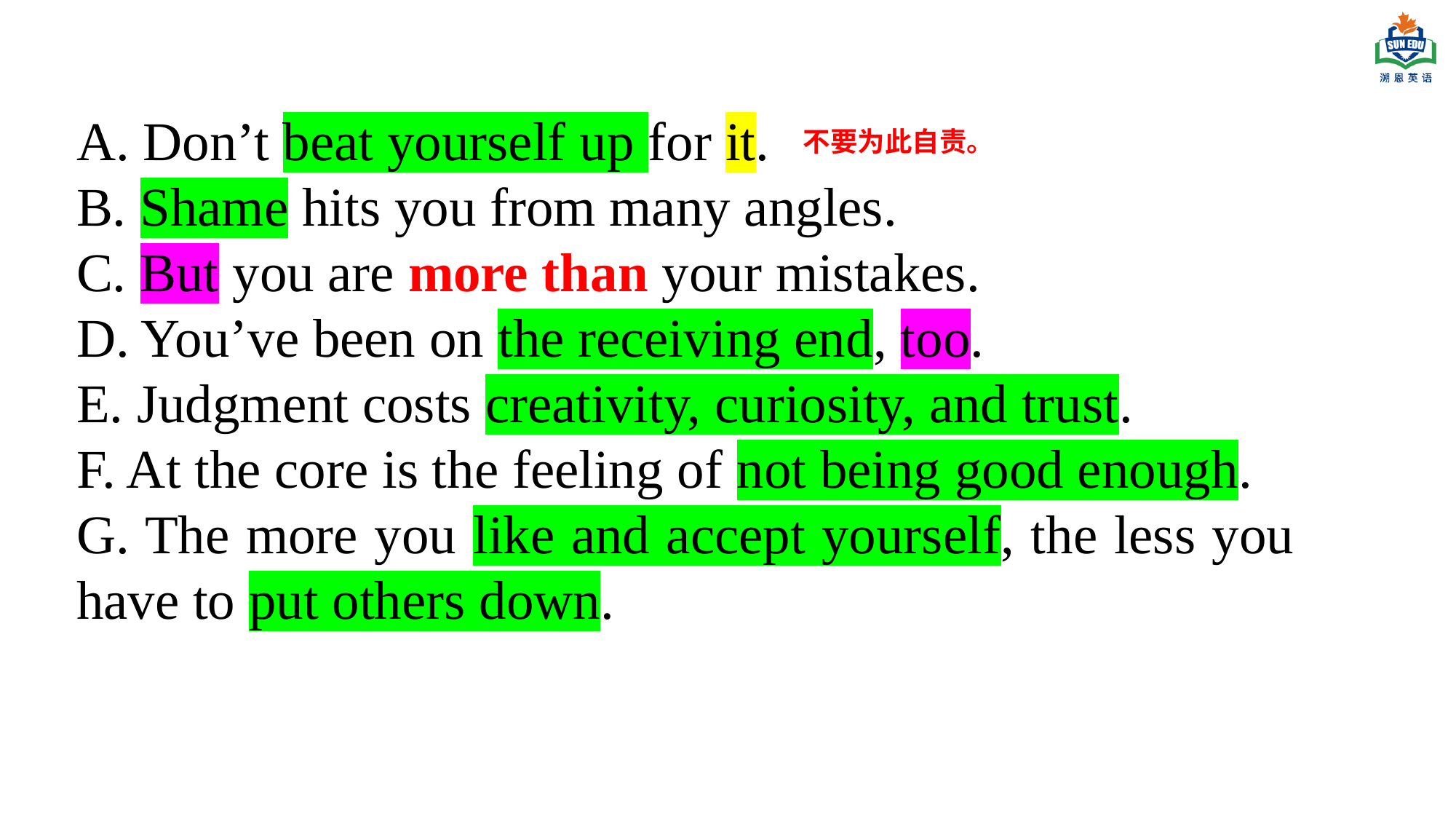

A. Don’t beat yourself up for it.
B. Shame hits you from many angles.
C. But you are more than your mistakes.
D. You’ve been on the receiving end, too.
E. Judgment costs creativity, curiosity, and trust.
F. At the core is the feeling of not being good enough.
G. The more you like and accept yourself, the less you have to put others down.
不要为此自责。